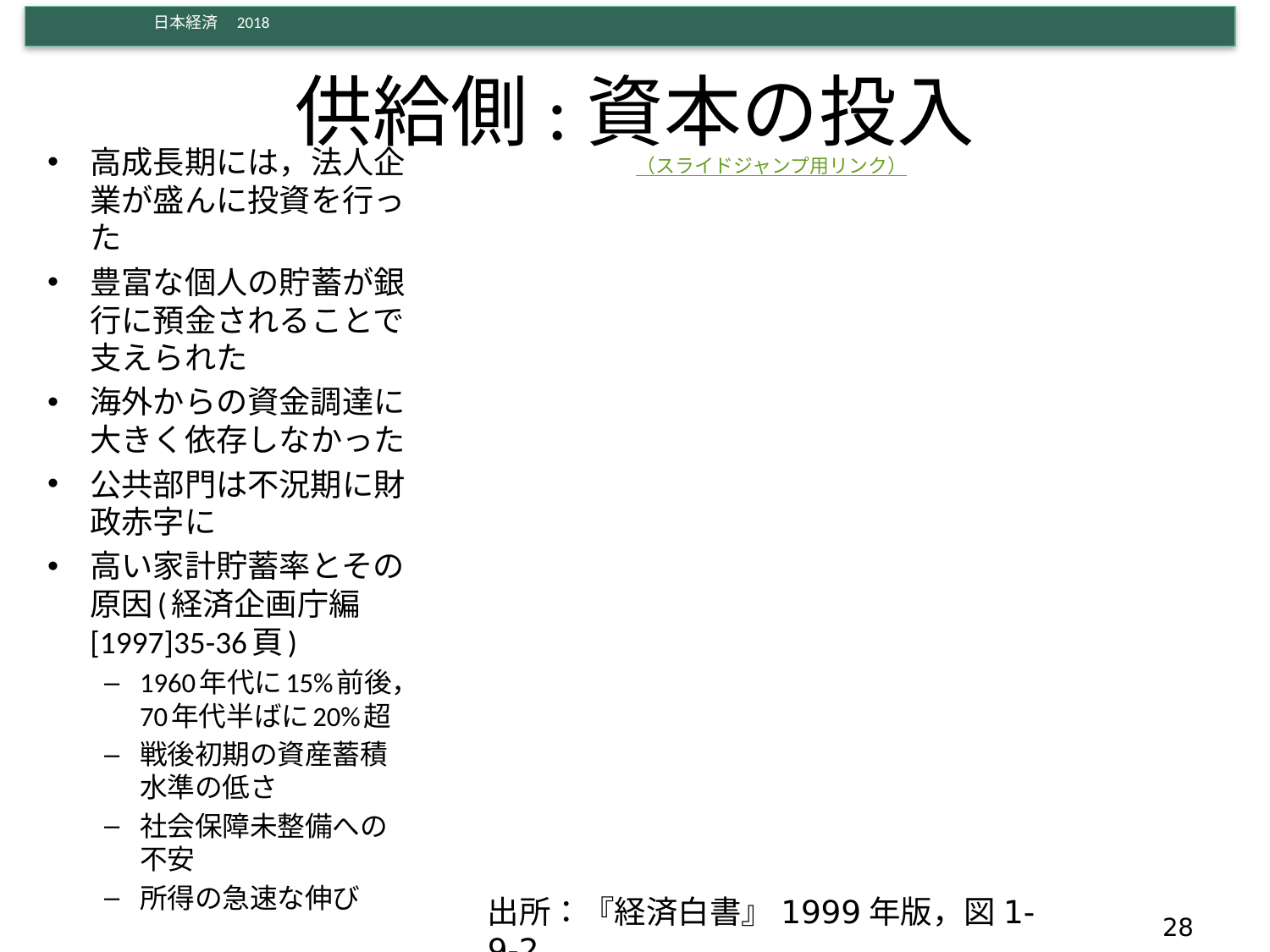

# 供給側:資本の投入
高成長期には，法人企業が盛んに投資を行った
豊富な個人の貯蓄が銀行に預金されることで支えられた
海外からの資金調達に大きく依存しなかった
公共部門は不況期に財政赤字に
高い家計貯蓄率とその原因(経済企画庁編[1997]35-36頁)
1960年代に15%前後，70年代半ばに20%超
戦後初期の資産蓄積水準の低さ
社会保障未整備への不安
所得の急速な伸び

（スライドジャンプ用リンク）
出所：『経済白書』1999年版，図1-9-2。
28